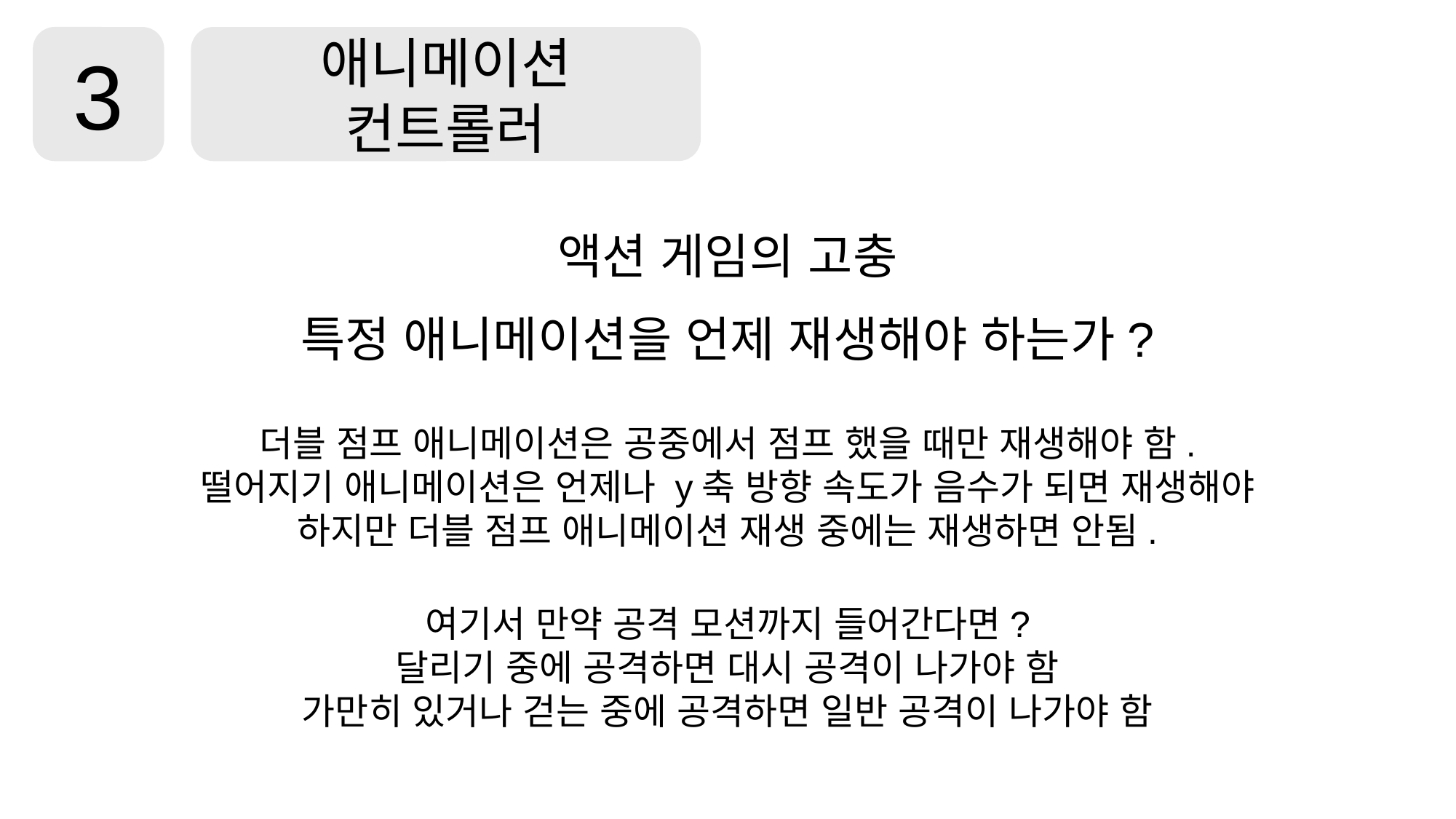

3
애니메이션 컨트롤러
액션 게임의 고충
특정 애니메이션을 언제 재생해야 하는가?
더블 점프 애니메이션은 공중에서 점프 했을 때만 재생해야 함.
떨어지기 애니메이션은 언제나 y축 방향 속도가 음수가 되면 재생해야 하지만 더블 점프 애니메이션 재생 중에는 재생하면 안됨.
여기서 만약 공격 모션까지 들어간다면?
달리기 중에 공격하면 대시 공격이 나가야 함
가만히 있거나 걷는 중에 공격하면 일반 공격이 나가야 함